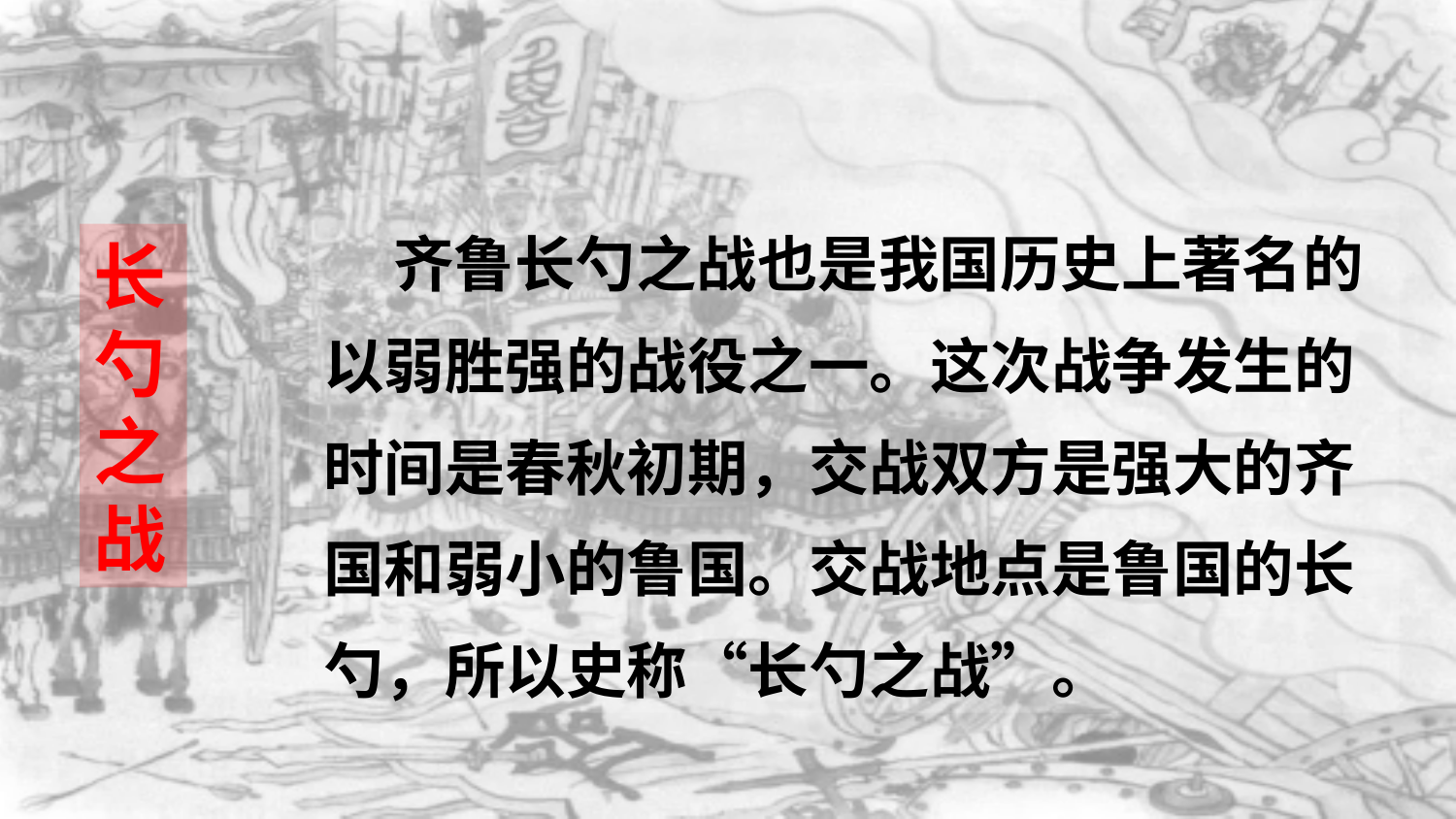

齐鲁长勺之战也是我国历史上著名的以弱胜强的战役之一。这次战争发生的时间是春秋初期，交战双方是强大的齐国和弱小的鲁国。交战地点是鲁国的长勺，所以史称“长勺之战”。
长勺之战